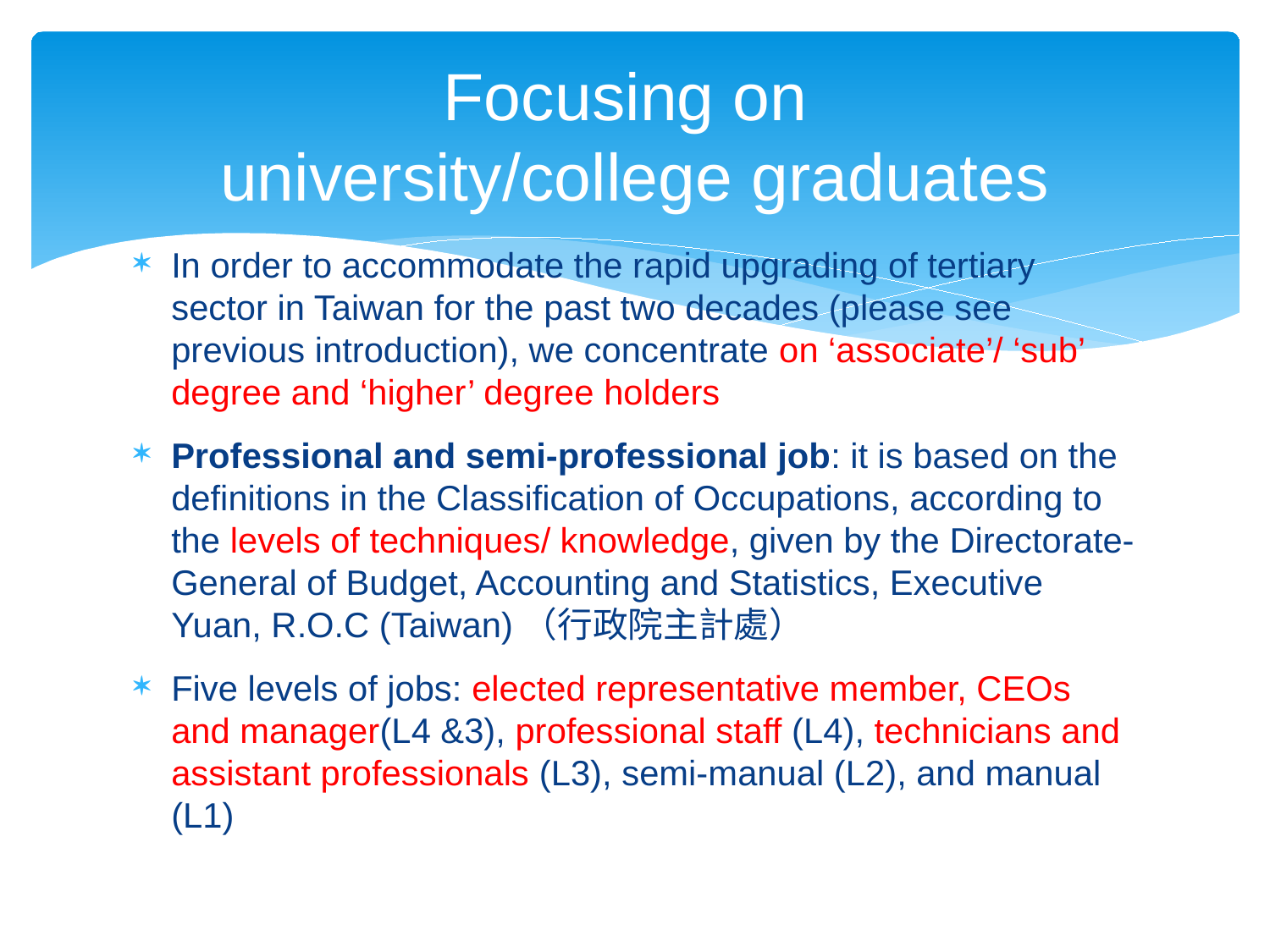

# Focusing on university/college graduates
In order to accommodate the rapid upgrading of tertiary sector in Taiwan for the past two decades (please see previous introduction), we concentrate on ‘associate’/ ‘sub’ degree and ‘higher’ degree holders
Professional and semi-professional job: it is based on the definitions in the Classification of Occupations, according to the levels of techniques/ knowledge, given by the Directorate-General of Budget, Accounting and Statistics, Executive Yuan, R.O.C (Taiwan)（行政院主計處）
Five levels of jobs: elected representative member, CEOs and manager(L4 &3), professional staff (L4), technicians and assistant professionals (L3), semi-manual (L2), and manual (L1)